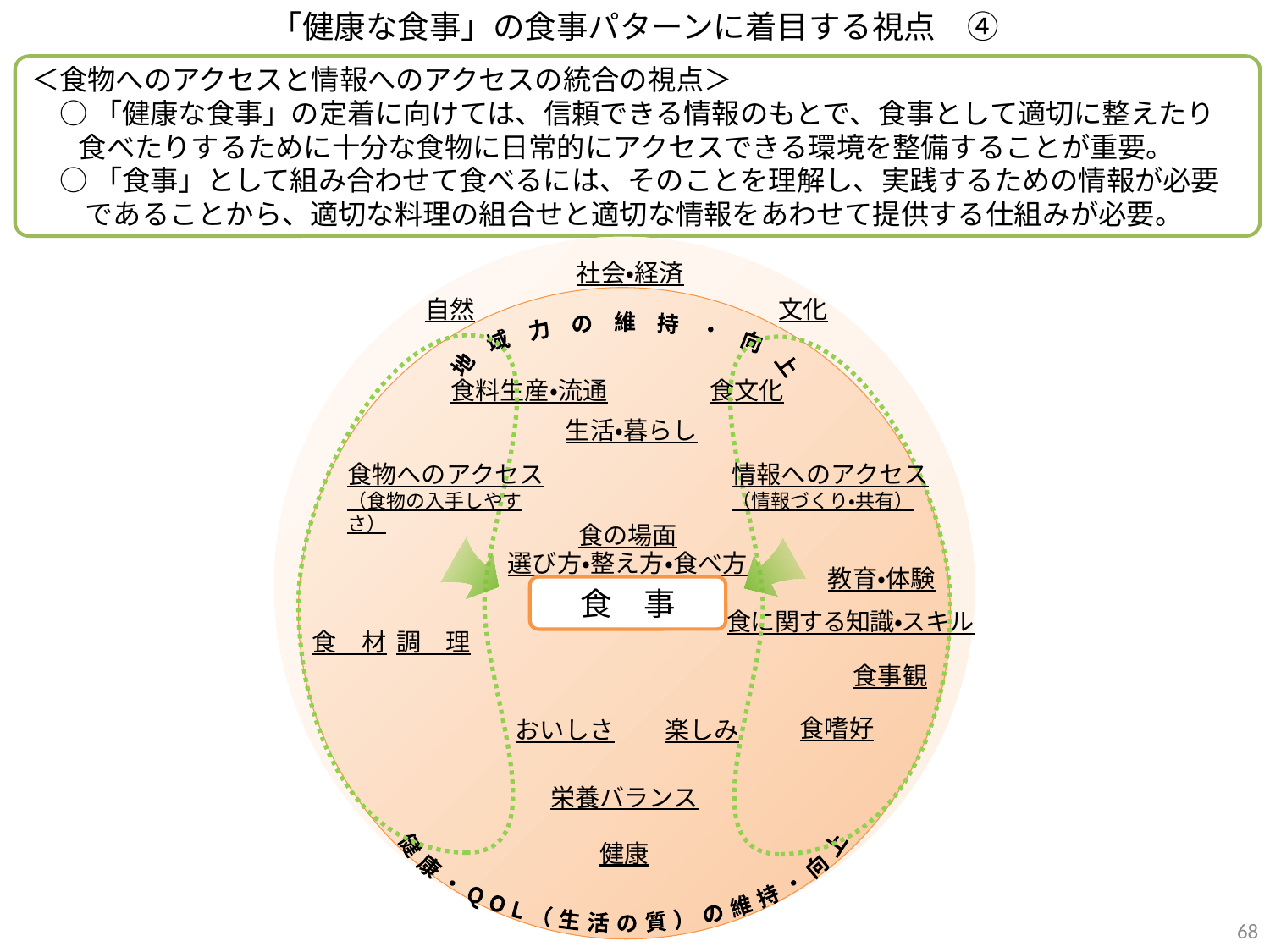

「健康な食事」の食事パターンに着目する視点　④
＜食物へのアクセスと情報へのアクセスの統合の視点＞
　○ 「健康な食事」の定着に向けては、信頼できる情報のもとで、食事として適切に整えたり
　   食べたりするために十分な食物に日常的にアクセスできる環境を整備することが重要。
　○ 「食事」として組み合わせて食べるには、そのことを理解し、実践するための情報が必要
 　  であることから、適切な料理の組合せと適切な情報をあわせて提供する仕組みが必要。

社会・経済

自然
文化
 地　域　力　の　維　持　・　向　上
食料生産・流通
食文化
生活・暮らし
食物へのアクセス
（食物の入手しやすさ）
情報へのアクセス
（情報づくり・共有）

食の場面
選び方・整え方・食べ方

教育・体験
食　事
食に関する知識・スキル
食　材
調　理
食事観
　健 康 ・ Q O L （ 生 活 の 質 ） の 維 持 ・ 向 上
食嗜好
おいしさ
楽しみ
栄養バランス
健康
68